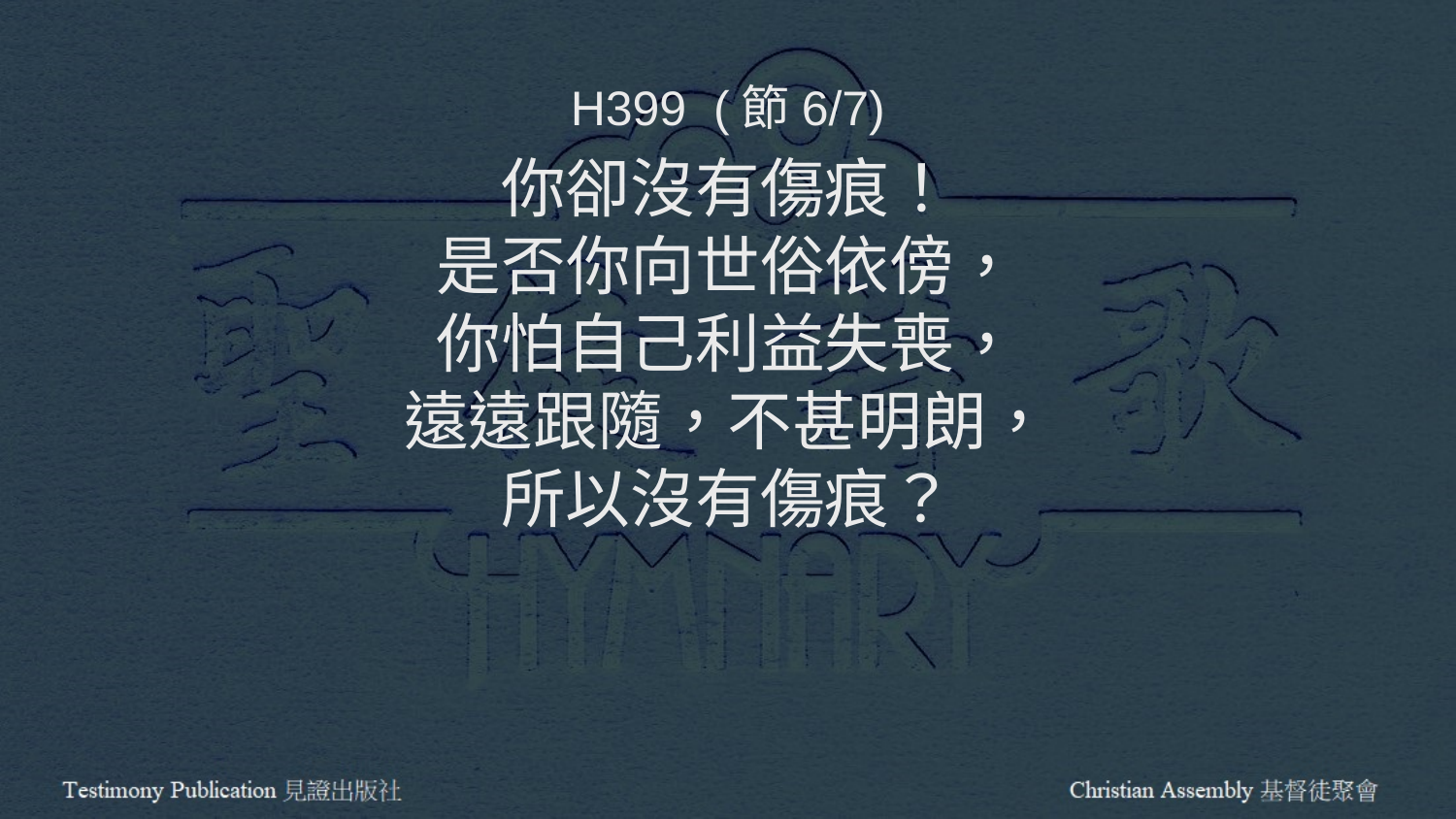

H399  (節6/7)
你卻沒有傷痕！
是否你向世俗依傍，
你怕自己利益失喪，
遠遠跟隨，不甚明朗，
所以沒有傷痕？